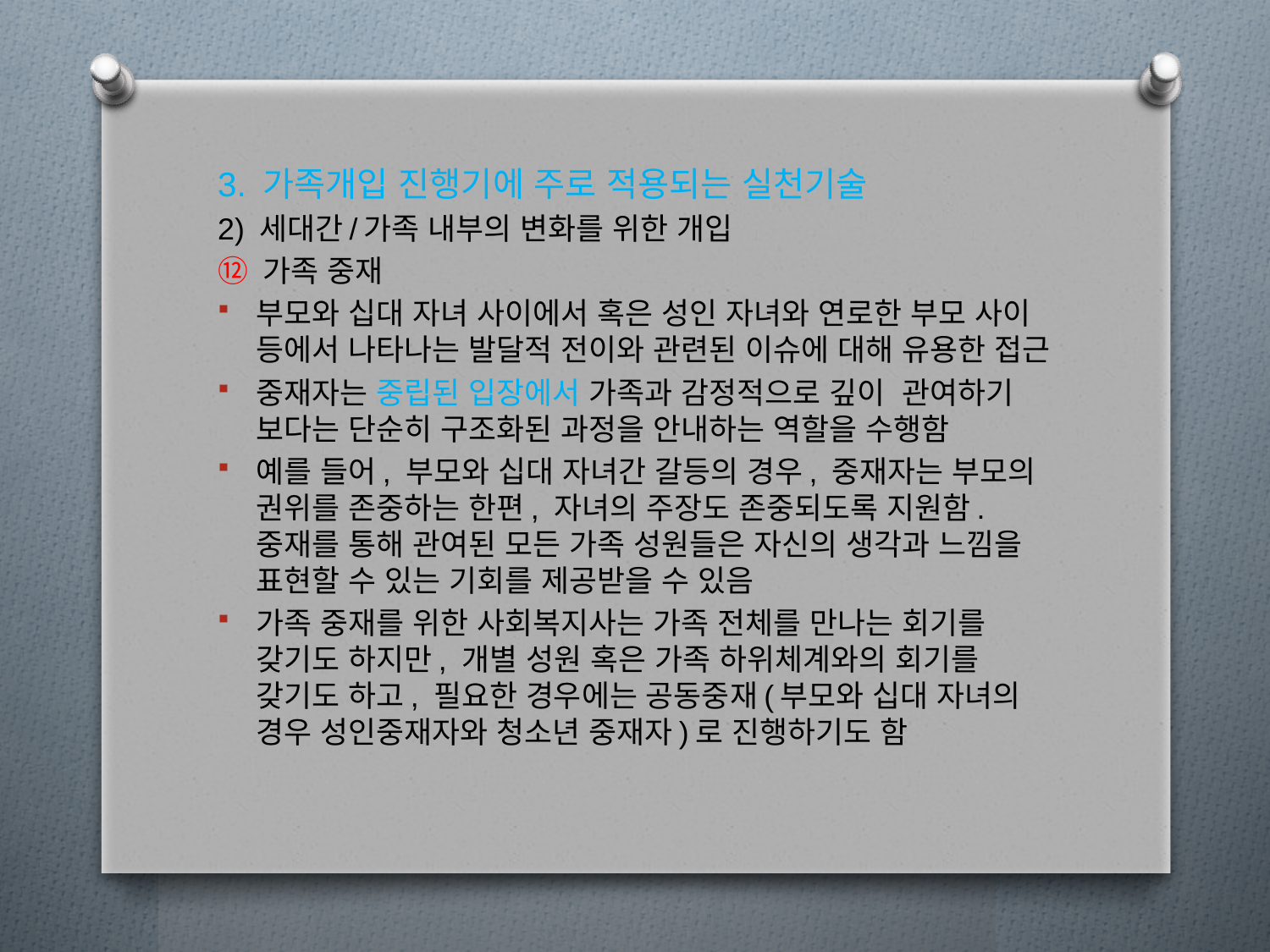

3. 가족개입 진행기에 주로 적용되는 실천기술
2) 세대간/가족 내부의 변화를 위한 개입
⑫ 가족 중재
부모와 십대 자녀 사이에서 혹은 성인 자녀와 연로한 부모 사이 등에서 나타나는 발달적 전이와 관련된 이슈에 대해 유용한 접근
중재자는 중립된 입장에서 가족과 감정적으로 깊이  관여하기 보다는 단순히 구조화된 과정을 안내하는 역할을 수행함
예를 들어, 부모와 십대 자녀간 갈등의 경우, 중재자는 부모의 권위를 존중하는 한편, 자녀의 주장도 존중되도록 지원함. 중재를 통해 관여된 모든 가족 성원들은 자신의 생각과 느낌을 표현할 수 있는 기회를 제공받을 수 있음
가족 중재를 위한 사회복지사는 가족 전체를 만나는 회기를 갖기도 하지만, 개별 성원 혹은 가족 하위체계와의 회기를 갖기도 하고, 필요한 경우에는 공동중재(부모와 십대 자녀의 경우 성인중재자와 청소년 중재자)로 진행하기도 함